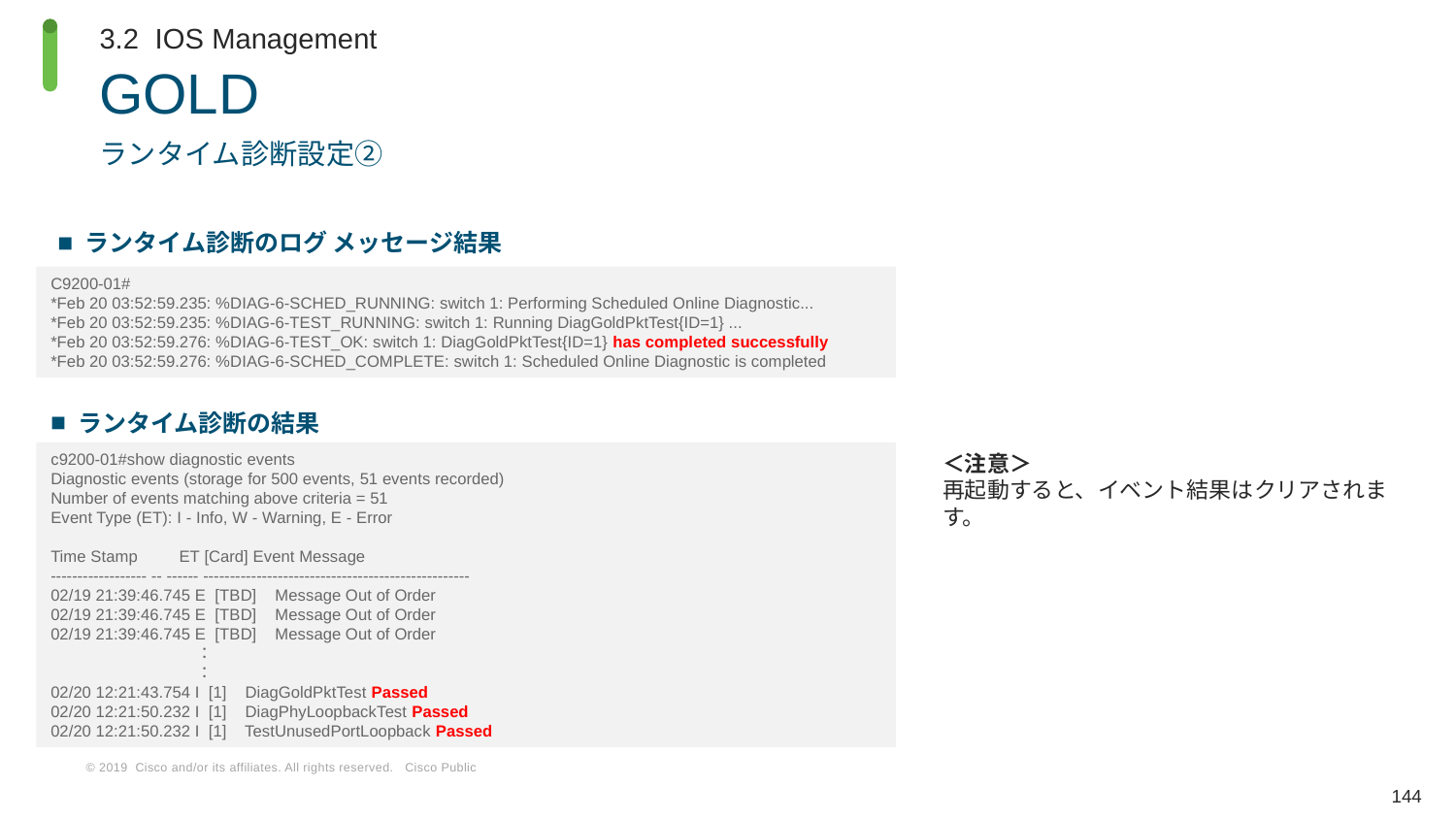

3.2  IOS Management
# GOLD
ランタイム診断設定②
ランタイム診断のログ メッセージ結果
C9200-01#
*Feb 20 03:52:59.235: %DIAG-6-SCHED_RUNNING: switch 1: Performing Scheduled Online Diagnostic...
*Feb 20 03:52:59.235: %DIAG-6-TEST_RUNNING: switch 1: Running DiagGoldPktTest{ID=1} ...
*Feb 20 03:52:59.276: %DIAG-6-TEST_OK: switch 1: DiagGoldPktTest{ID=1} has completed successfully
*Feb 20 03:52:59.276: %DIAG-6-SCHED_COMPLETE: switch 1: Scheduled Online Diagnostic is completed
ランタイム診断の結果
c9200-01#show diagnostic events
Diagnostic events (storage for 500 events, 51 events recorded)
Number of events matching above criteria = 51
Event Type (ET): I - Info, W - Warning, E - Error

Time Stamp         ET [Card] Event Message
------------------ -- ------ --------------------------------------------------
02/19 21:39:46.745 E  [TBD]    Message Out of Order
02/19 21:39:46.745 E  [TBD]    Message Out of Order
02/19 21:39:46.745 E  [TBD]    Message Out of Order
	：
	：
02/20 12:21:43.754 I  [1]    DiagGoldPktTest Passed
02/20 12:21:50.232 I  [1]    DiagPhyLoopbackTest Passed
02/20 12:21:50.232 I  [1]    TestUnusedPortLoopback Passed
＜注意＞
再起動すると、イベント結果はクリアされます。
144